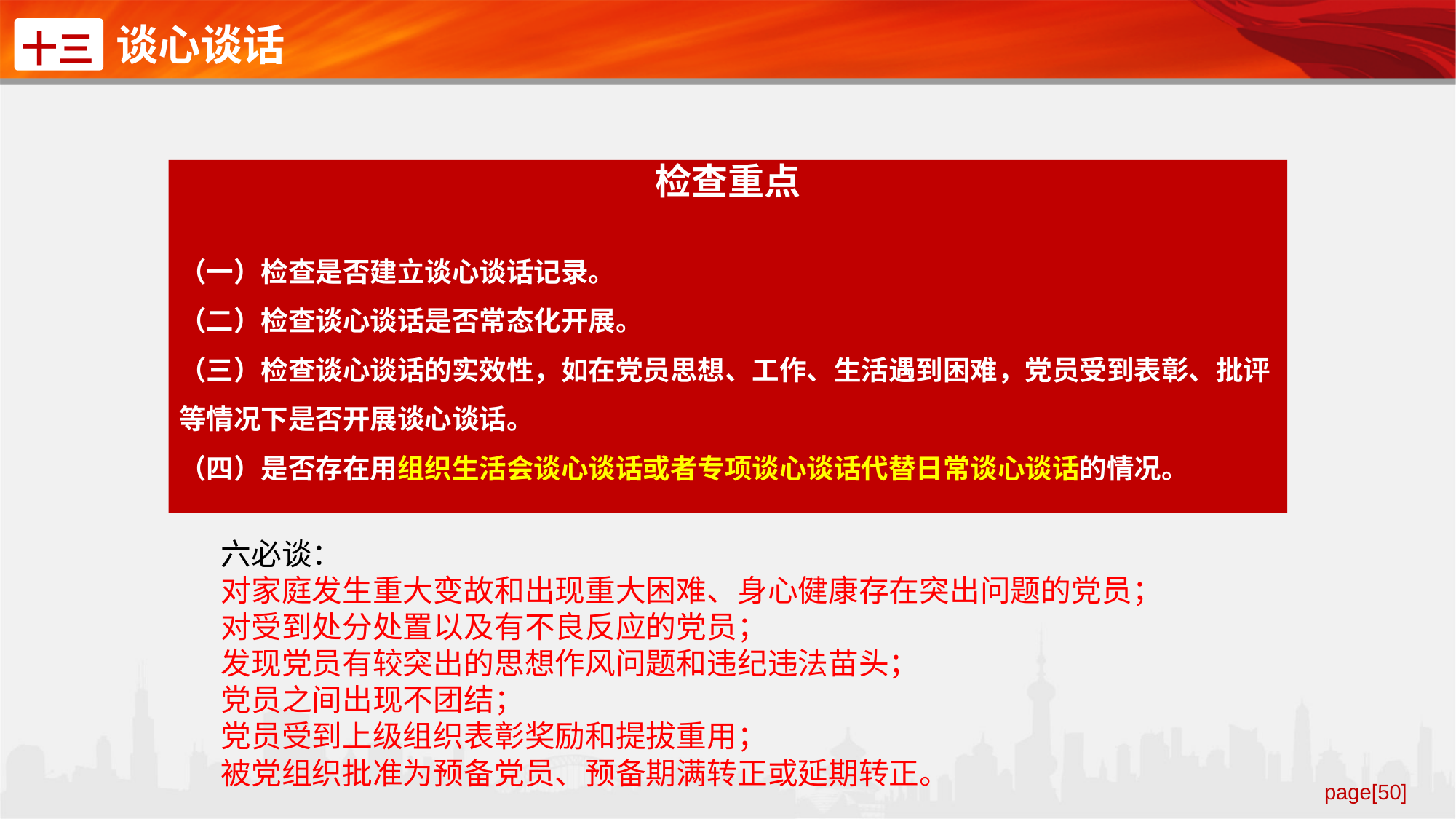

谈心谈话

十三
检查重点

（一）检查是否建立谈心谈话记录。
（二）检查谈心谈话是否常态化开展。
（三）检查谈心谈话的实效性，如在党员思想、工作、生活遇到困难，党员受到表彰、批评等情况下是否开展谈心谈话。
（四）是否存在用组织生活会谈心谈话或者专项谈心谈话代替日常谈心谈话的情况。
六必谈：
对家庭发生重大变故和出现重大困难、身心健康存在突出问题的党员；
对受到处分处置以及有不良反应的党员；
发现党员有较突出的思想作风问题和违纪违法苗头；
党员之间出现不团结；
党员受到上级组织表彰奖励和提拔重用；
被党组织批准为预备党员、预备期满转正或延期转正。